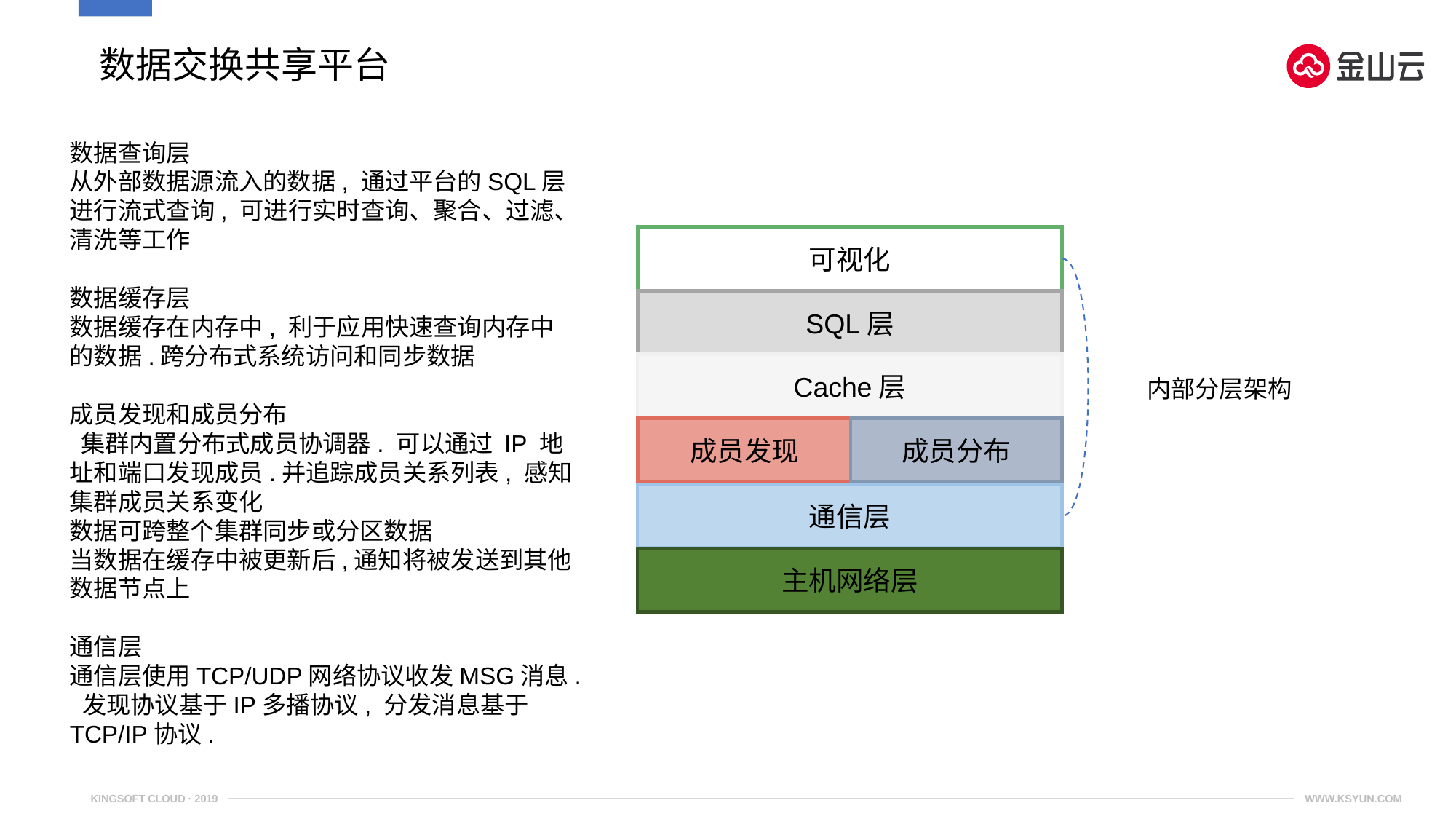

数据交换共享平台-平台内部分层架构
数据查询层
从外部数据源流入的数据, 通过平台的SQL层进行流式查询, 可进行实时查询、聚合、过滤、清洗等工作

数据缓存层
数据缓存在内存中, 利于应用快速查询内存中的数据.跨分布式系统访问和同步数据

成员发现和成员分布
 集群内置分布式成员协调器. 可以通过 IP 地址和端口发现成员.并追踪成员关系列表, 感知集群成员关系变化
数据可跨整个集群同步或分区数据
当数据在缓存中被更新后,通知将被发送到其他数据节点上

通信层
通信层使用TCP/UDP网络协议收发MSG消息. 发现协议基于IP多播协议, 分发消息基于TCP/IP协议.
可视化
SQL层
Cache层
内部分层架构
成员发现
成员分布
通信层
主机网络层